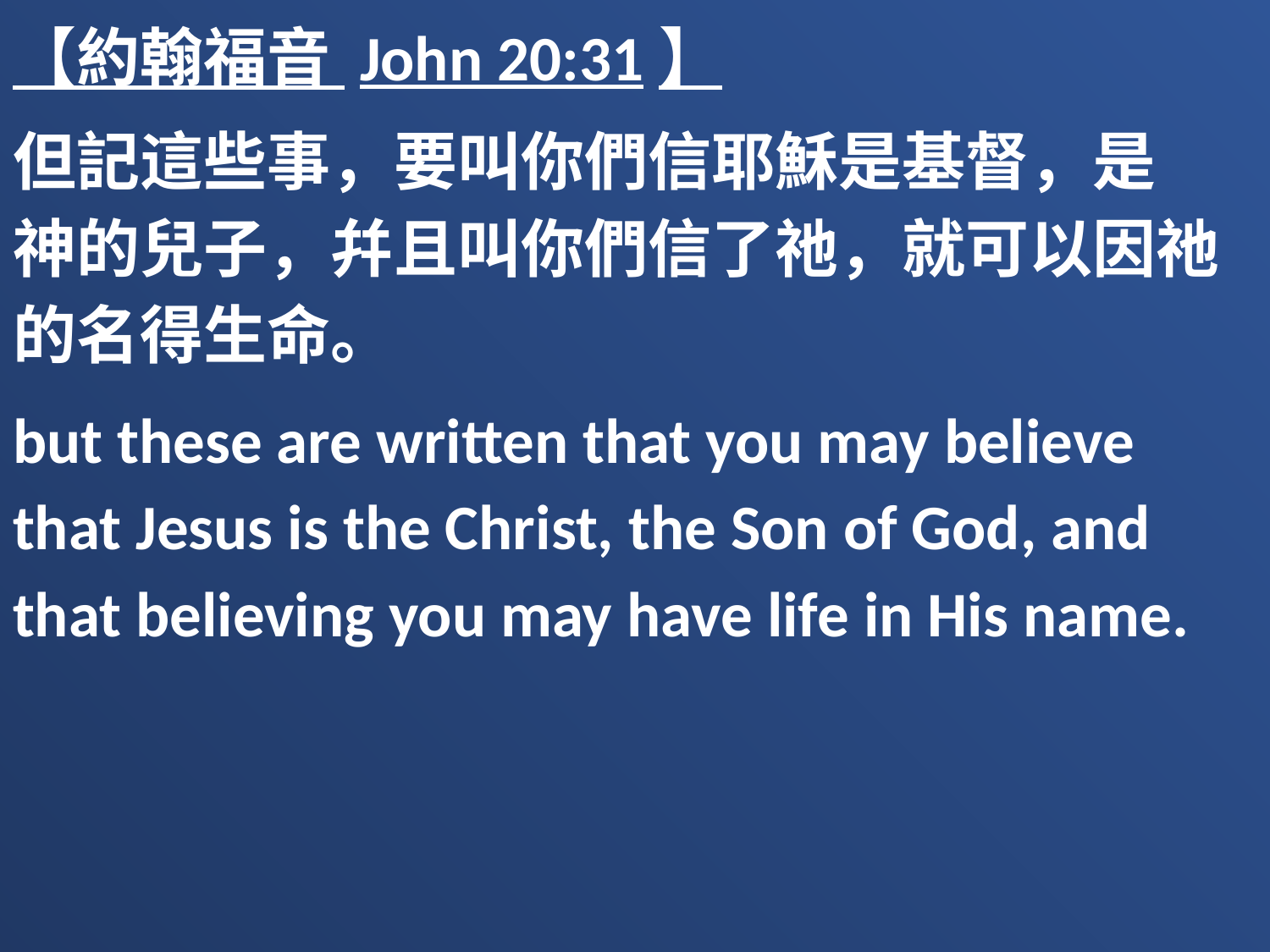

【約翰福音 John 20:31】
但記這些事，要叫你們信耶穌是基督，是　神的兒子，幷且叫你們信了祂，就可以因祂的名得生命。
but these are written that you may believe that Jesus is the Christ, the Son of God, and that believing you may have life in His name.